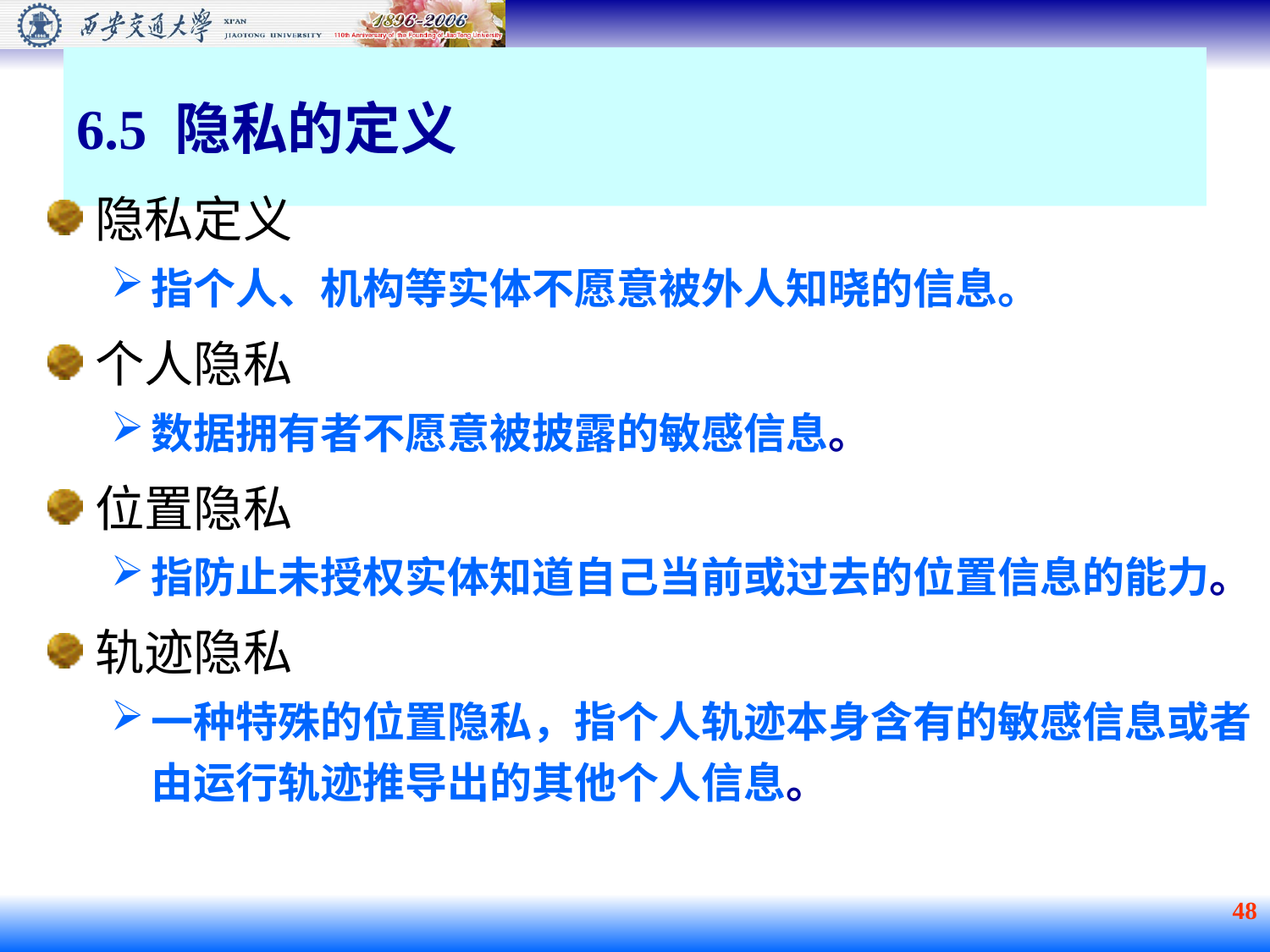

# 6.5 隐私的定义
隐私定义
指个人、机构等实体不愿意被外人知晓的信息。
个人隐私
数据拥有者不愿意被披露的敏感信息。
位置隐私
指防止未授权实体知道自己当前或过去的位置信息的能力。
轨迹隐私
一种特殊的位置隐私，指个人轨迹本身含有的敏感信息或者由运行轨迹推导出的其他个人信息。

 48